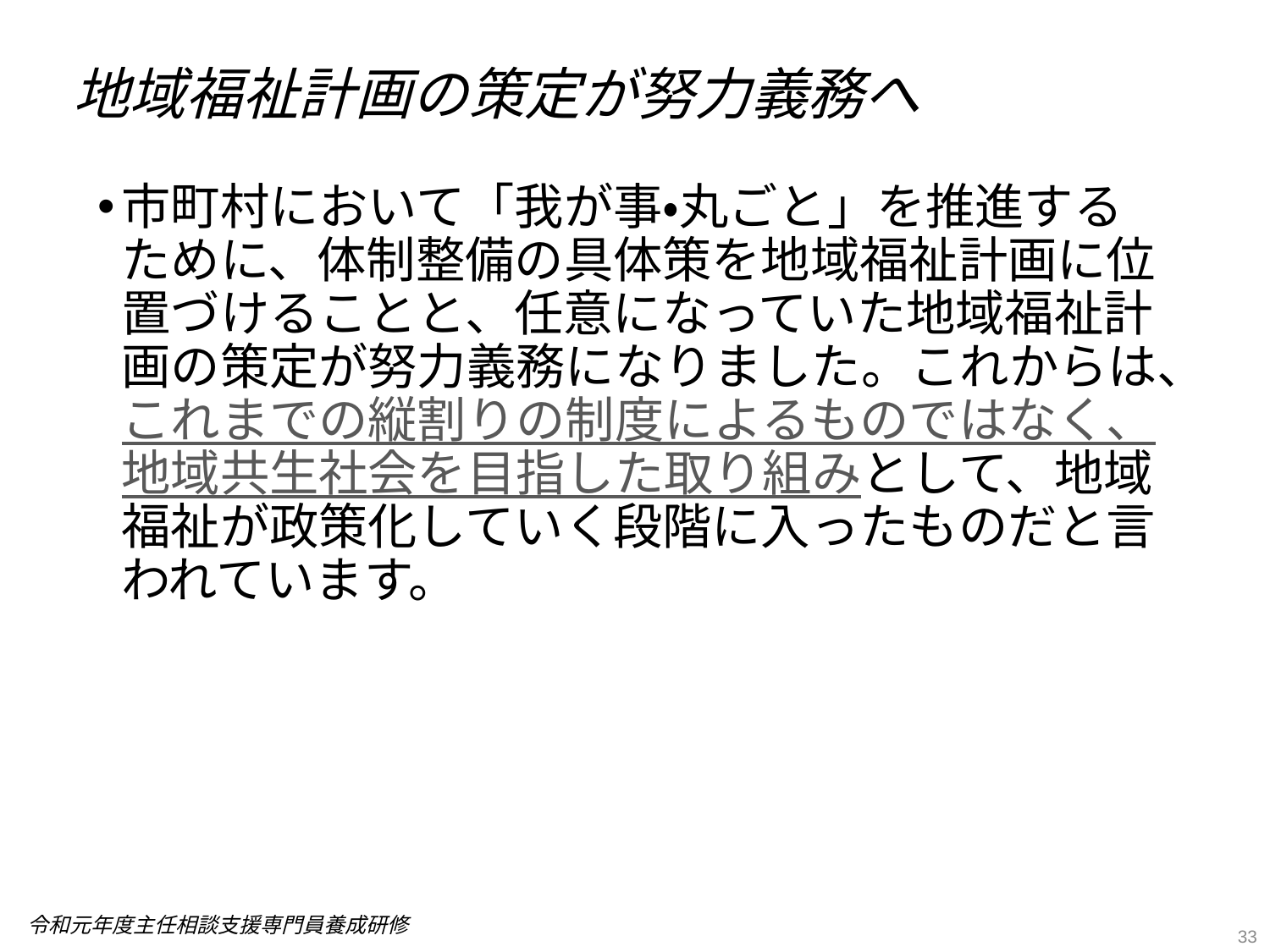

# 地域福祉計画の策定が努力義務へ
市町村において「我が事・丸ごと」を推進するために、体制整備の具体策を地域福祉計画に位置づけることと、任意になっていた地域福祉計画の策定が努力義務になりました。これからは、これまでの縦割りの制度によるものではなく、地域共生社会を目指した取り組みとして、地域福祉が政策化していく段階に入ったものだと言われています。

33